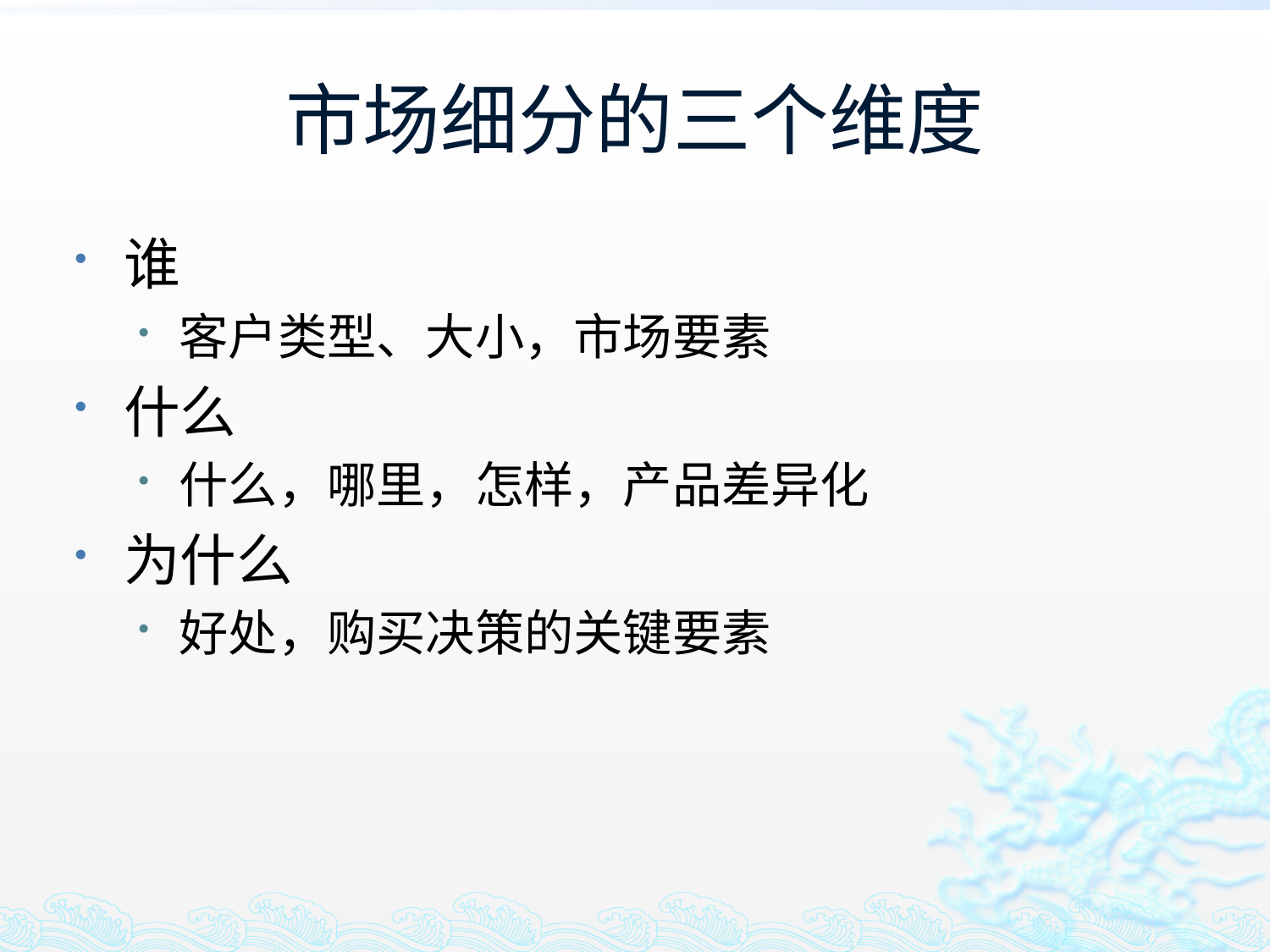

# 市场细分的三个维度
谁
客户类型、大小，市场要素
什么
什么，哪里，怎样，产品差异化
为什么
好处，购买决策的关键要素